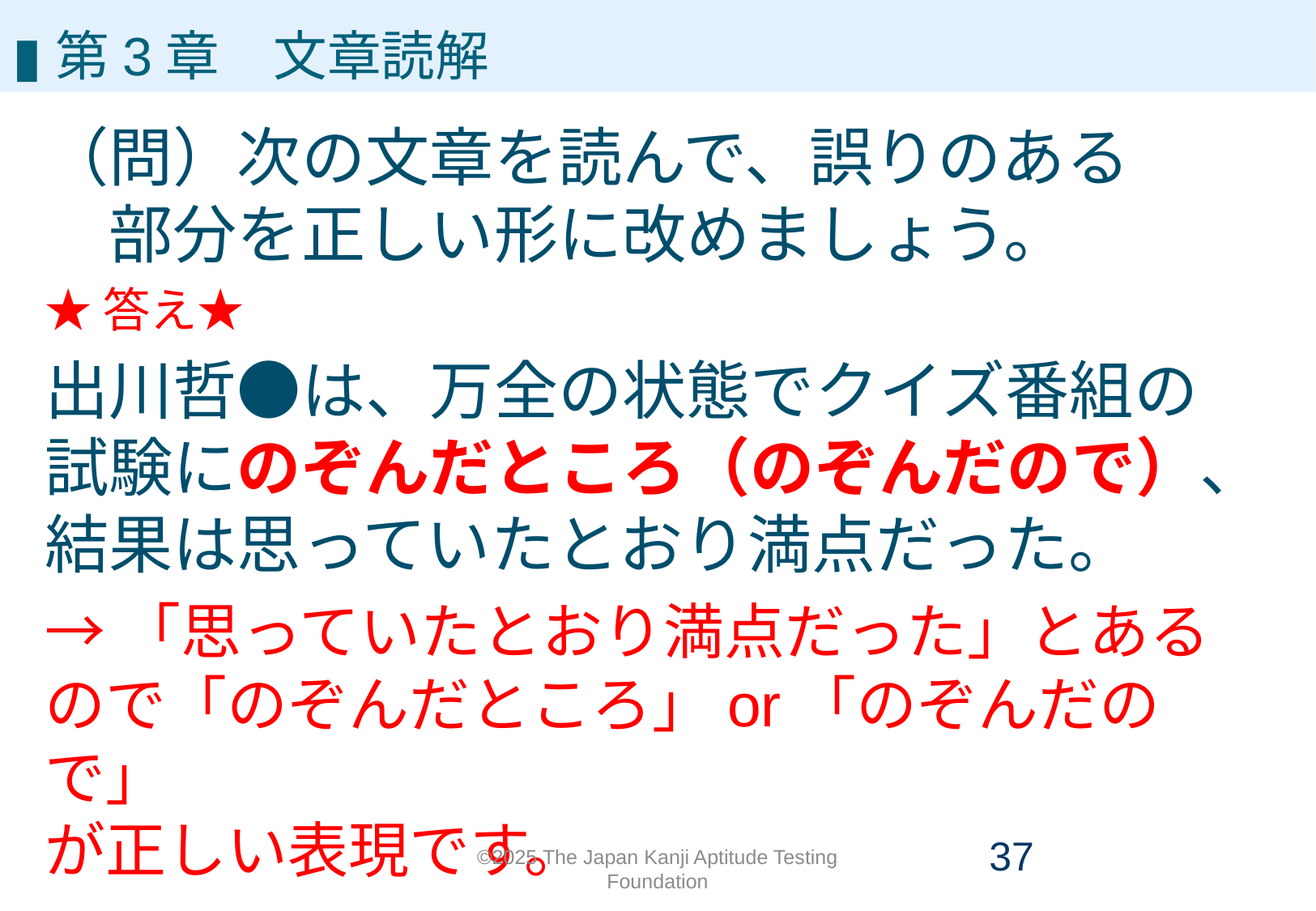

# 第3章
▮第3章　文章読解
（問）次の文章を読んで、誤りのある
　部分を正しい形に改めましょう。
★答え★
出川哲●は、万全の状態でクイズ番組の
試験にのぞんだところ（のぞんだので）、
結果は思っていたとおり満点だった。
→「思っていたとおり満点だった」とある
ので「のぞんだところ」or「のぞんだので」
が正しい表現です。

©2025 The Japan Kanji Aptitude Testing Foundation
37